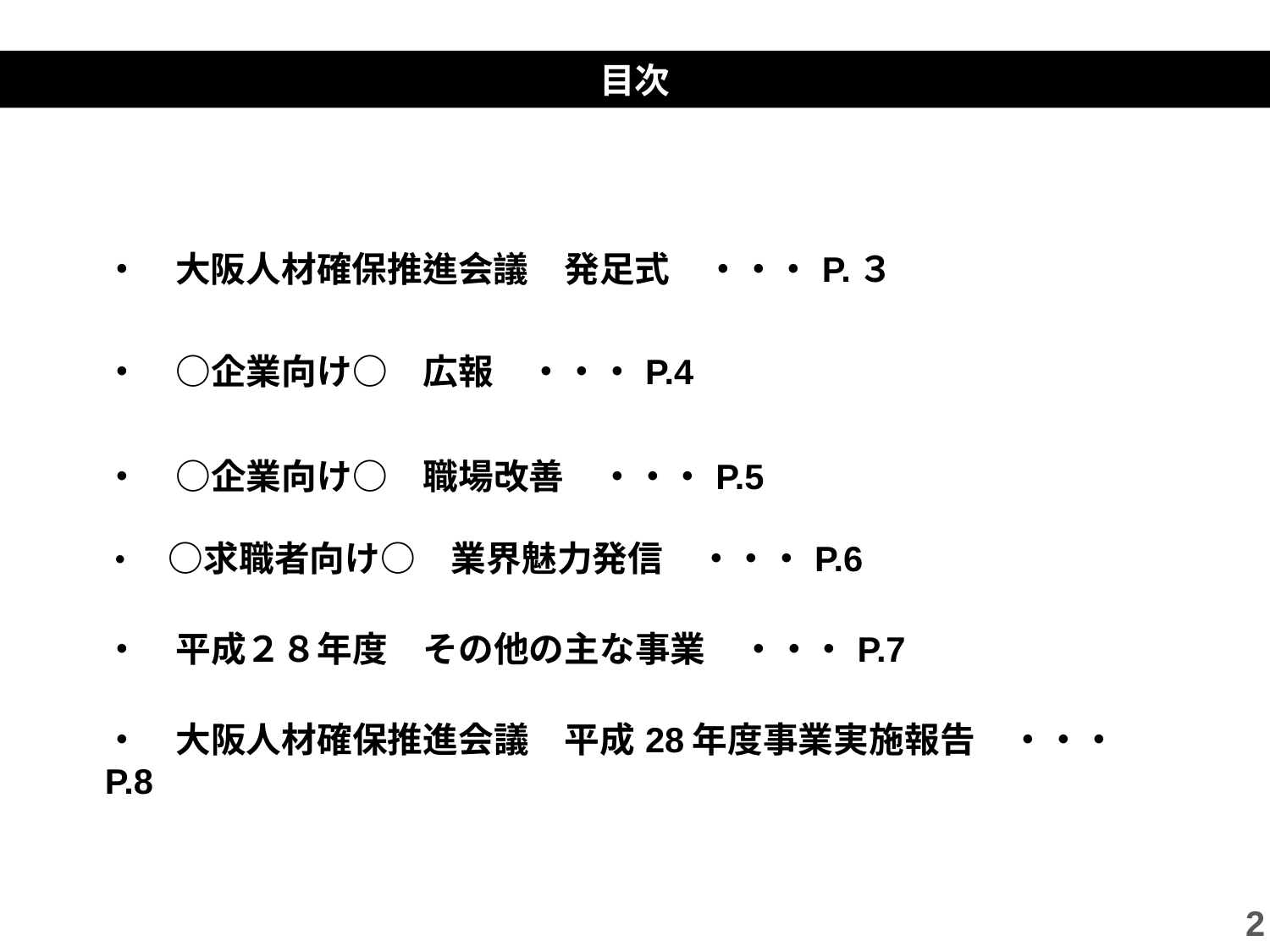

目次
| ・　大阪人材確保推進会議　発足式　・・・P.３ |
| --- |
| ・　○企業向け○　広報　・・・P.4 |
| ・　○企業向け○　職場改善　・・・P.5 |
| ・　○求職者向け○　業界魅力発信　・・・P.6 ・　平成２８年度　その他の主な事業　・・・P.7 ・　大阪人材確保推進会議　平成28年度事業実施報告　・・・P.8 |
|  |
2